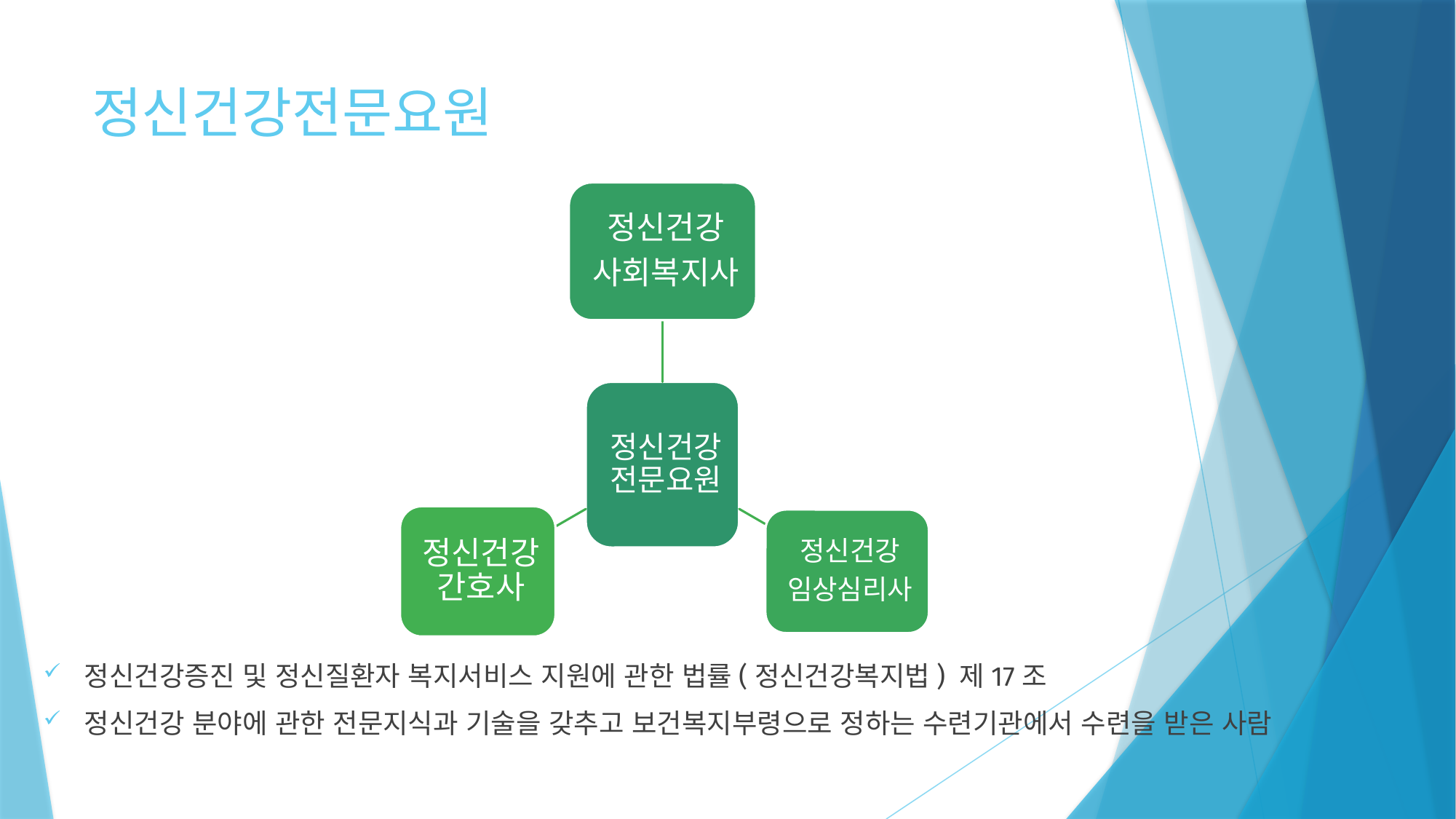

# 정신건강전문요원
정신건강전문요원
정신건강
사회복지사
정신건강
임상심리사
정신건강간호사
정신건강증진 및 정신질환자 복지서비스 지원에 관한 법률(정신건강복지법) 제17조
정신건강 분야에 관한 전문지식과 기술을 갖추고 보건복지부령으로 정하는 수련기관에서 수련을 받은 사람